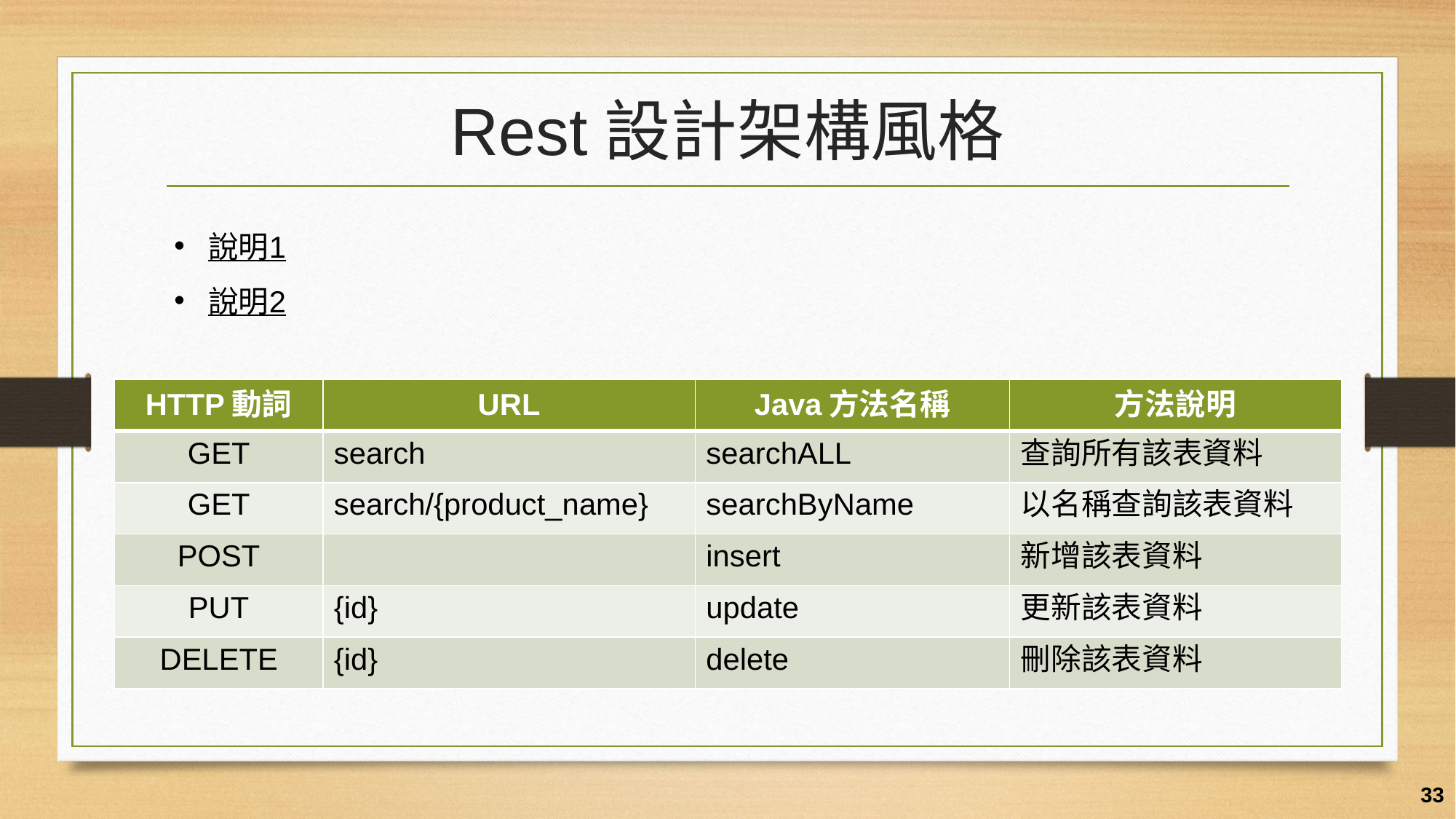

# Rest設計架構風格
說明1
說明2
| HTTP動詞 | URL | Java方法名稱 | 方法說明 |
| --- | --- | --- | --- |
| GET | search | searchALL | 查詢所有該表資料 |
| GET | search/{product\_name} | searchByName | 以名稱查詢該表資料 |
| POST |  | insert | 新增該表資料 |
| PUT | {id} | update | 更新該表資料 |
| DELETE | {id} | delete | 刪除該表資料 |
33